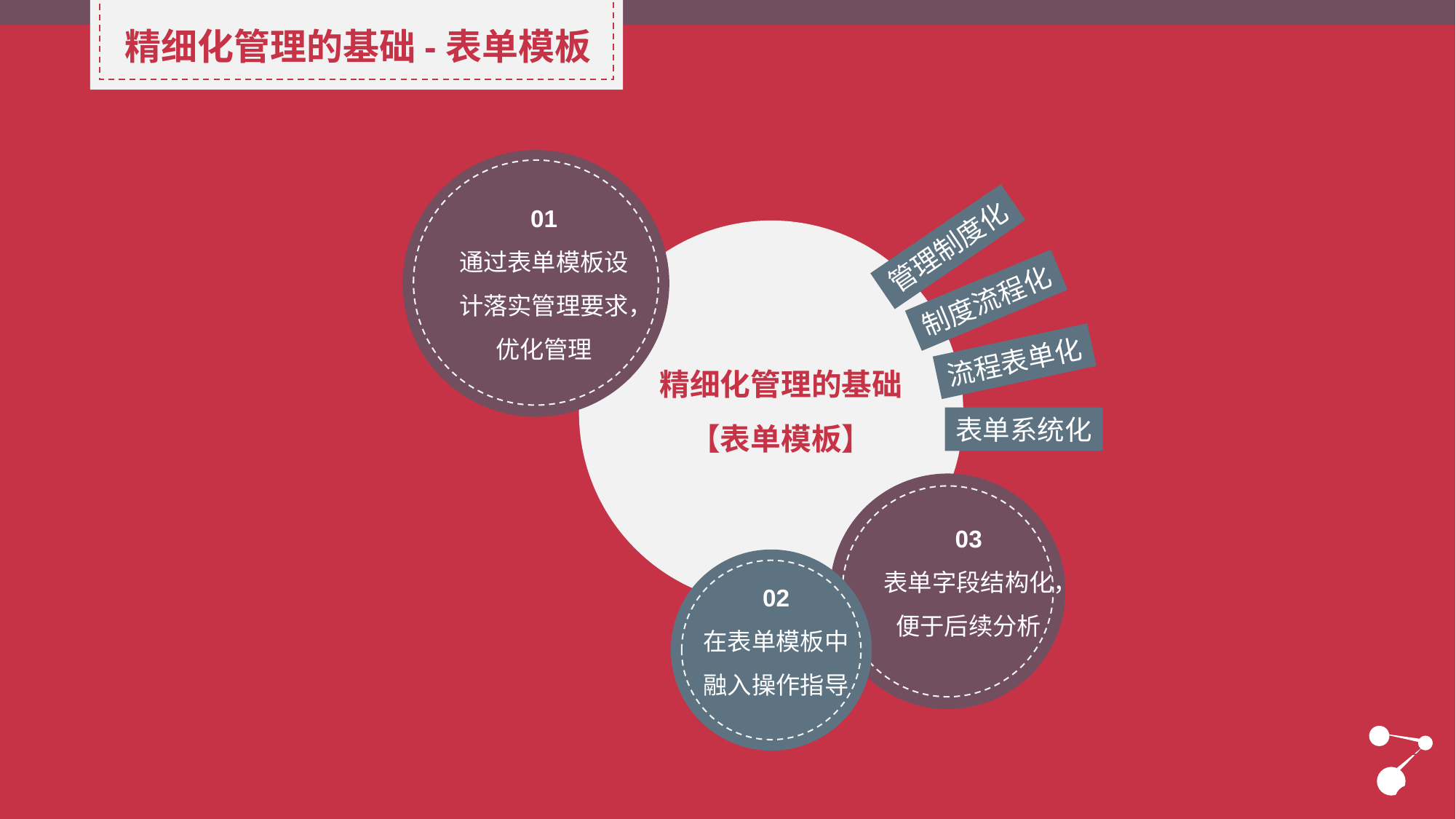

精细化管理的基础-表单模板

01
通过表单模板设计落实管理要求，优化管理

管理制度化
制度流程化
流程表单化
精细化管理的基础
【表单模板】
表单系统化

03
表单字段结构化，便于后续分析

02
在表单模板中融入操作指导